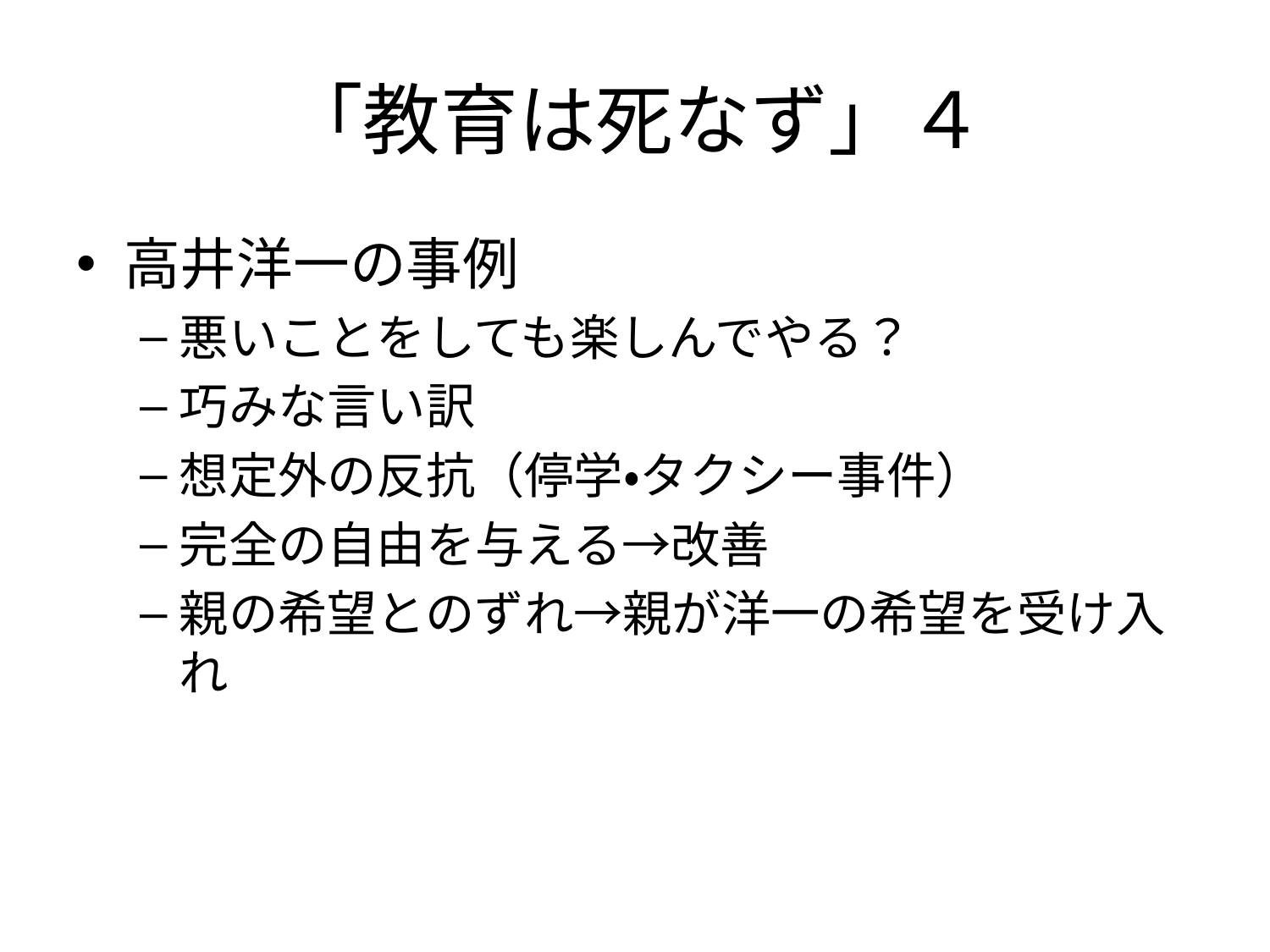

# 「教育は死なず」４
高井洋一の事例
悪いことをしても楽しんでやる？
巧みな言い訳
想定外の反抗（停学・タクシー事件）
完全の自由を与える→改善
親の希望とのずれ→親が洋一の希望を受け入れ